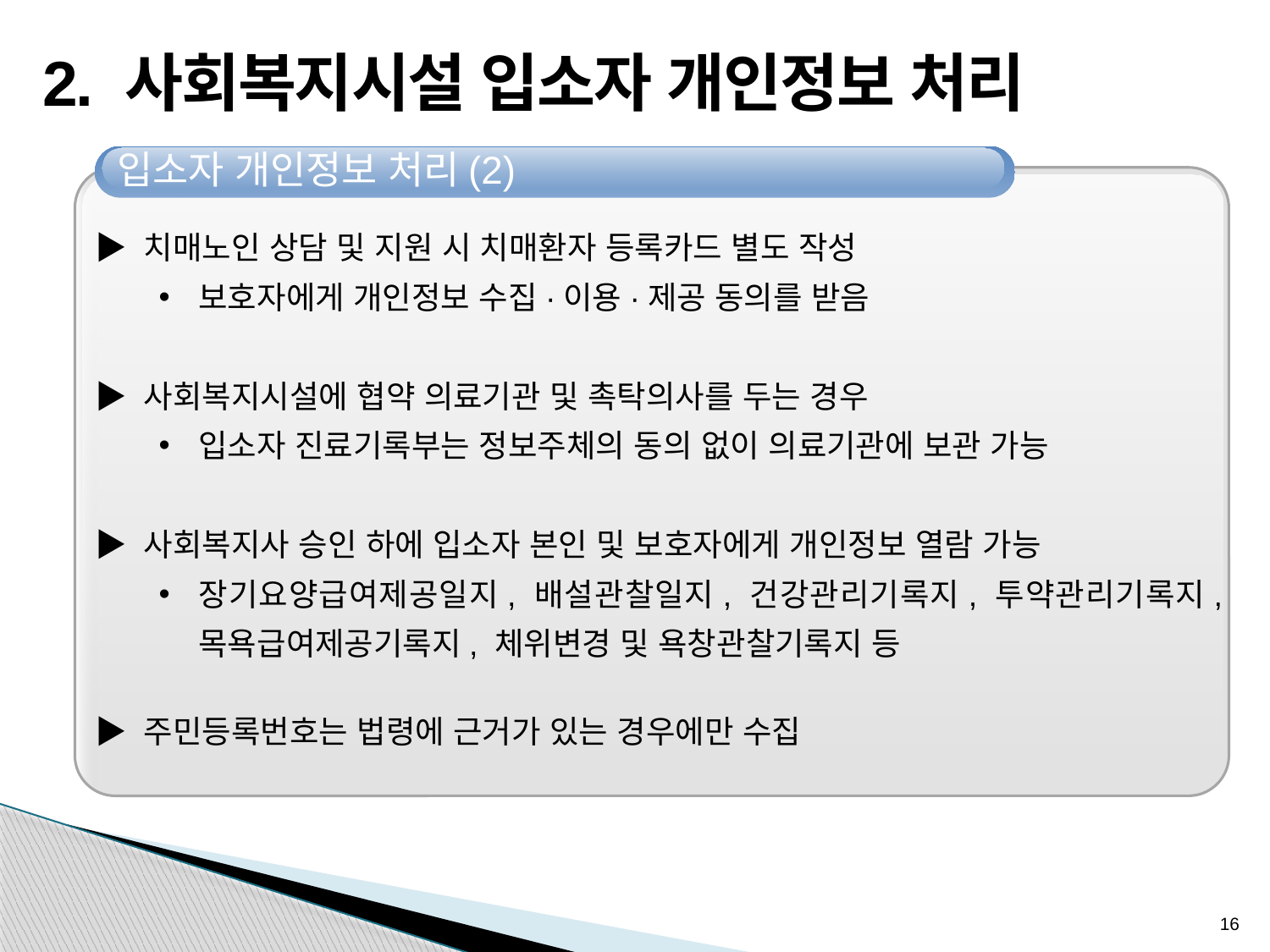

# 2. 사회복지시설 입소자 개인정보 처리

입소자 개인정보 처리(2)
공공부문

▶ 치매노인 상담 및 지원 시 치매환자 등록카드 별도 작성
보호자에게 개인정보 수집·이용·제공 동의를 받음

▶ 사회복지시설에 협약 의료기관 및 촉탁의사를 두는 경우
입소자 진료기록부는 정보주체의 동의 없이 의료기관에 보관 가능

▶ 사회복지사 승인 하에 입소자 본인 및 보호자에게 개인정보 열람 가능
장기요양급여제공일지, 배설관찰일지, 건강관리기록지, 투약관리기록지, 목욕급여제공기록지, 체위변경 및 욕창관찰기록지 등

▶ 주민등록번호는 법령에 근거가 있는 경우에만 수집
16